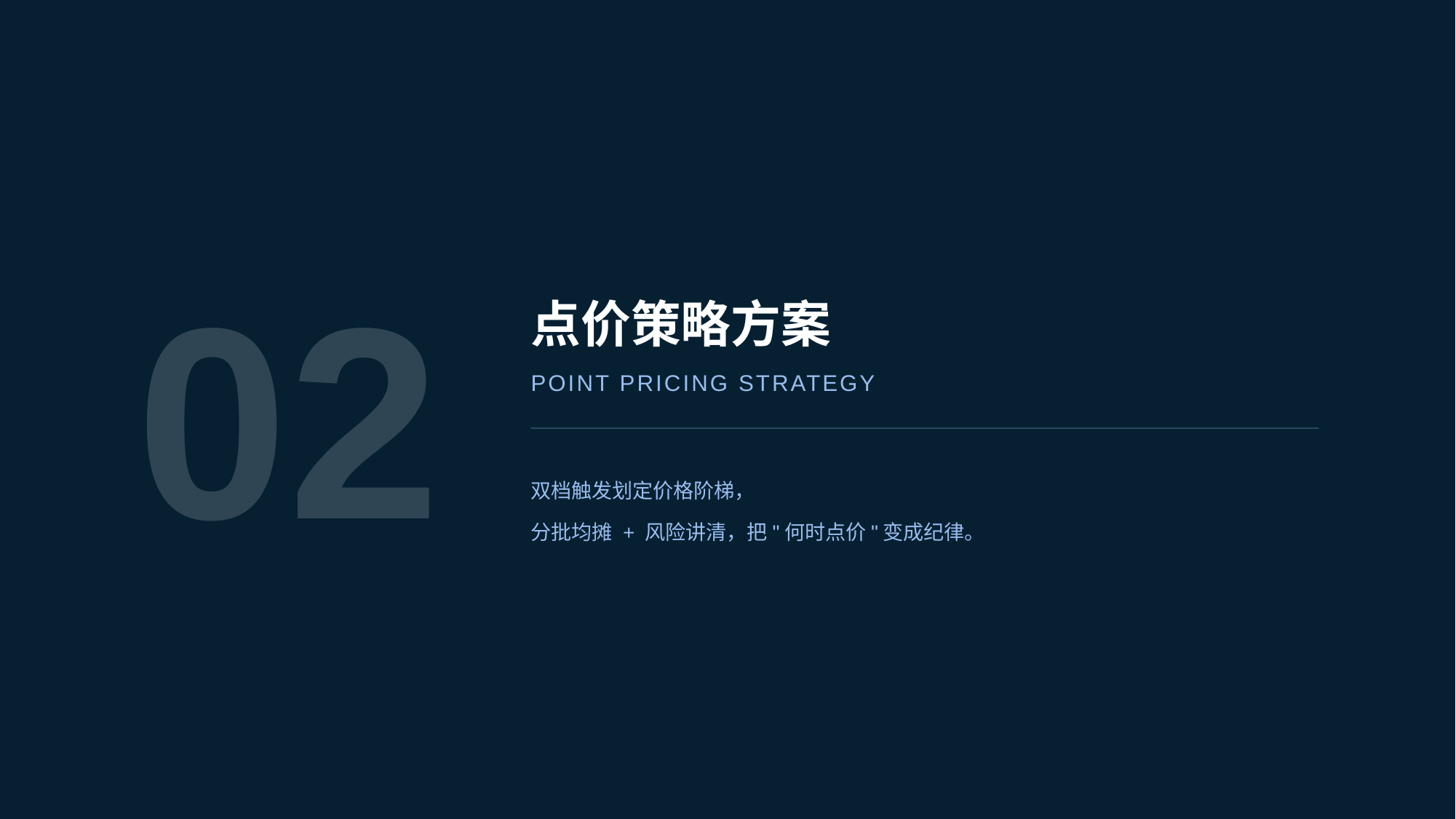

02
点价策略方案
POINT PRICING STRATEGY

双档触发划定价格阶梯，
分批均摊 + 风险讲清，把"何时点价"变成纪律。